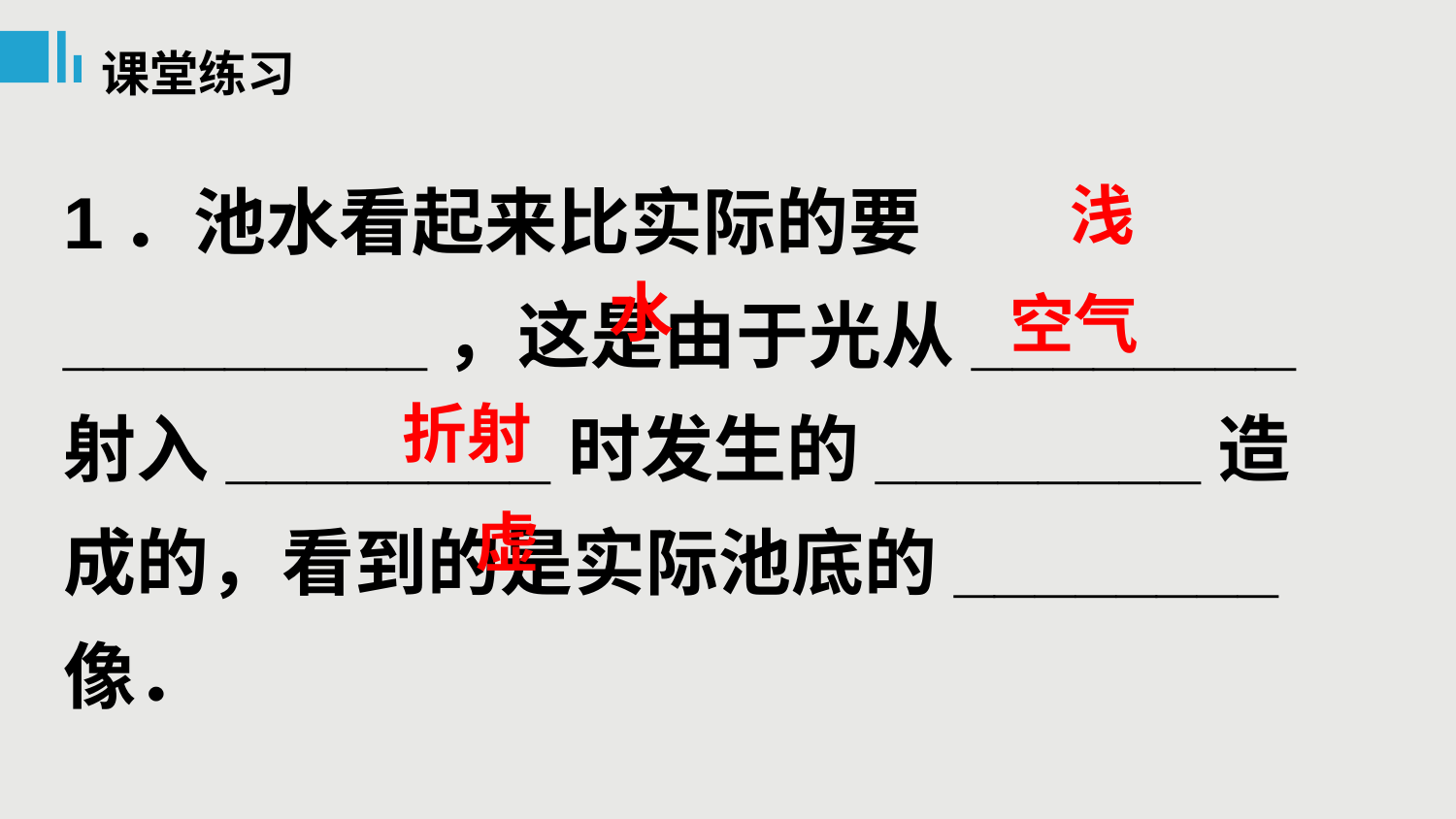

课堂练习

1．池水看起来比实际的要_________，这是由于光从________射入________时发生的________造成的，看到的是实际池底的________像．
浅

水
空气
折射
虚